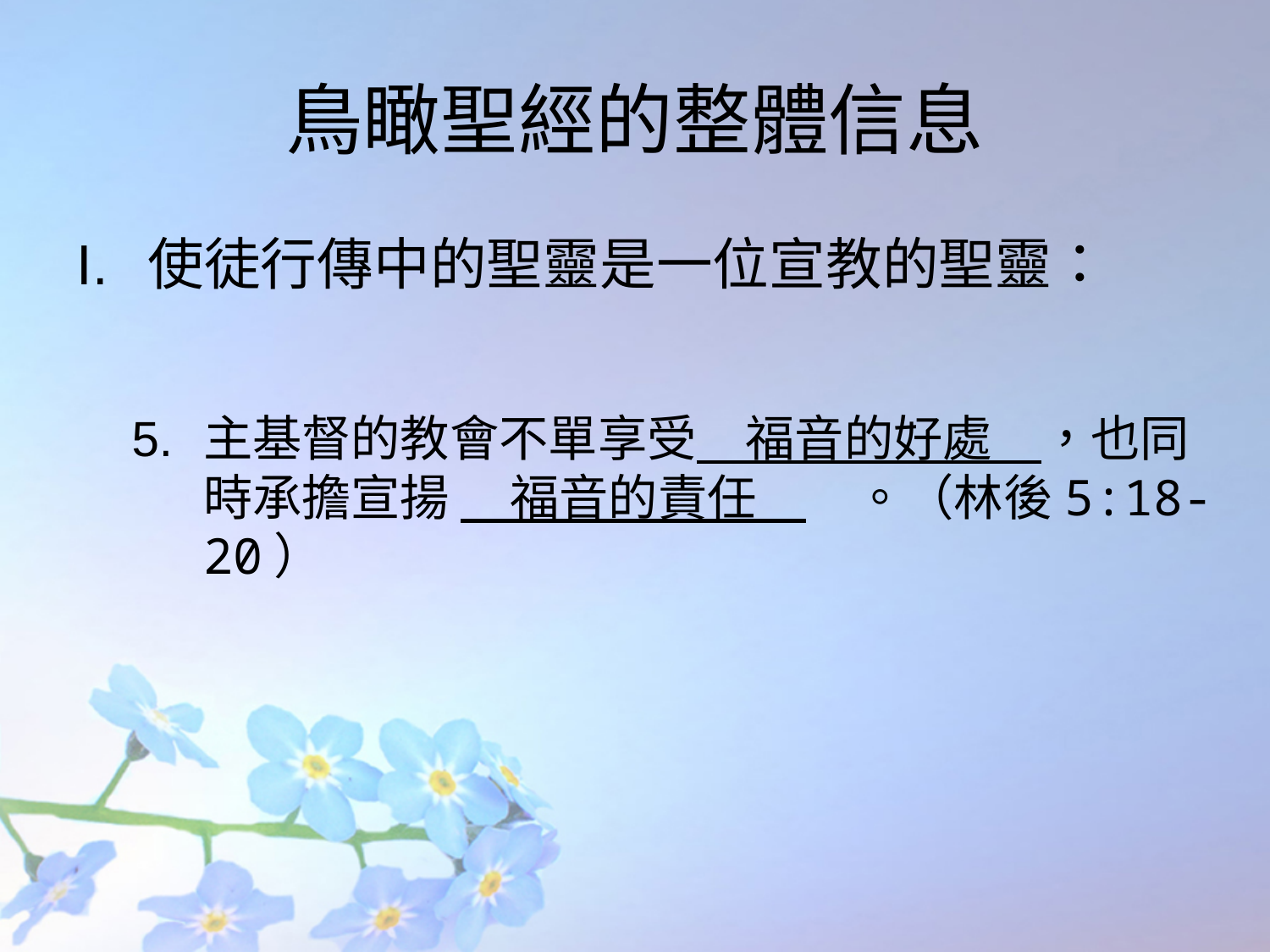

# 鳥瞰聖經的整體信息
使徒行傳中的聖靈是一位宣教的聖靈：

主基督的教會不單享受　福音的好處　，也同時承擔宣揚 　福音的責任　　。（林後5:18-20）